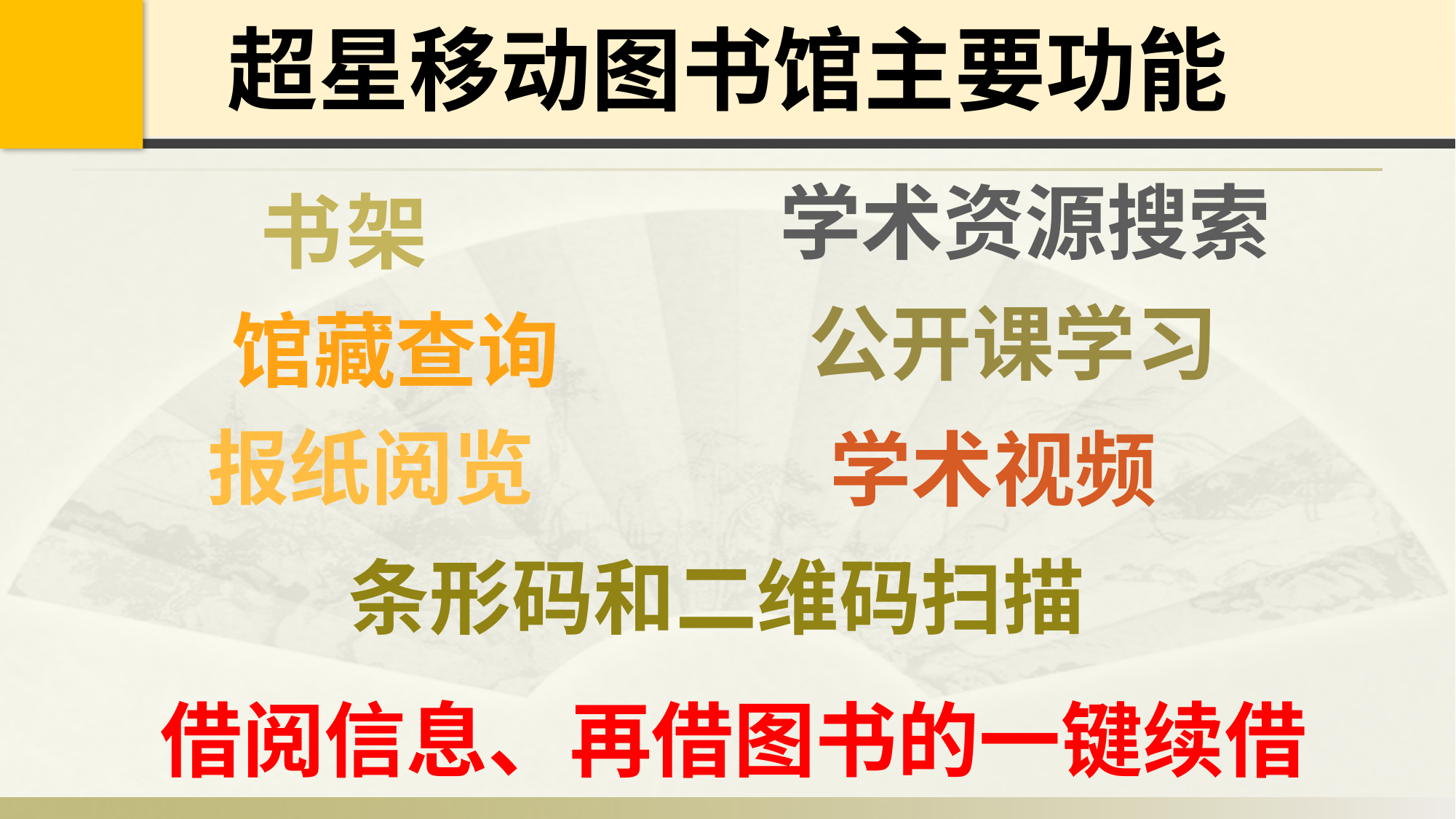

超星移动图书馆主要功能

学术资源搜索
书架
公开课学习
馆藏查询
报纸阅览
学术视频
条形码和二维码扫描
借阅信息、再借图书的一键续借